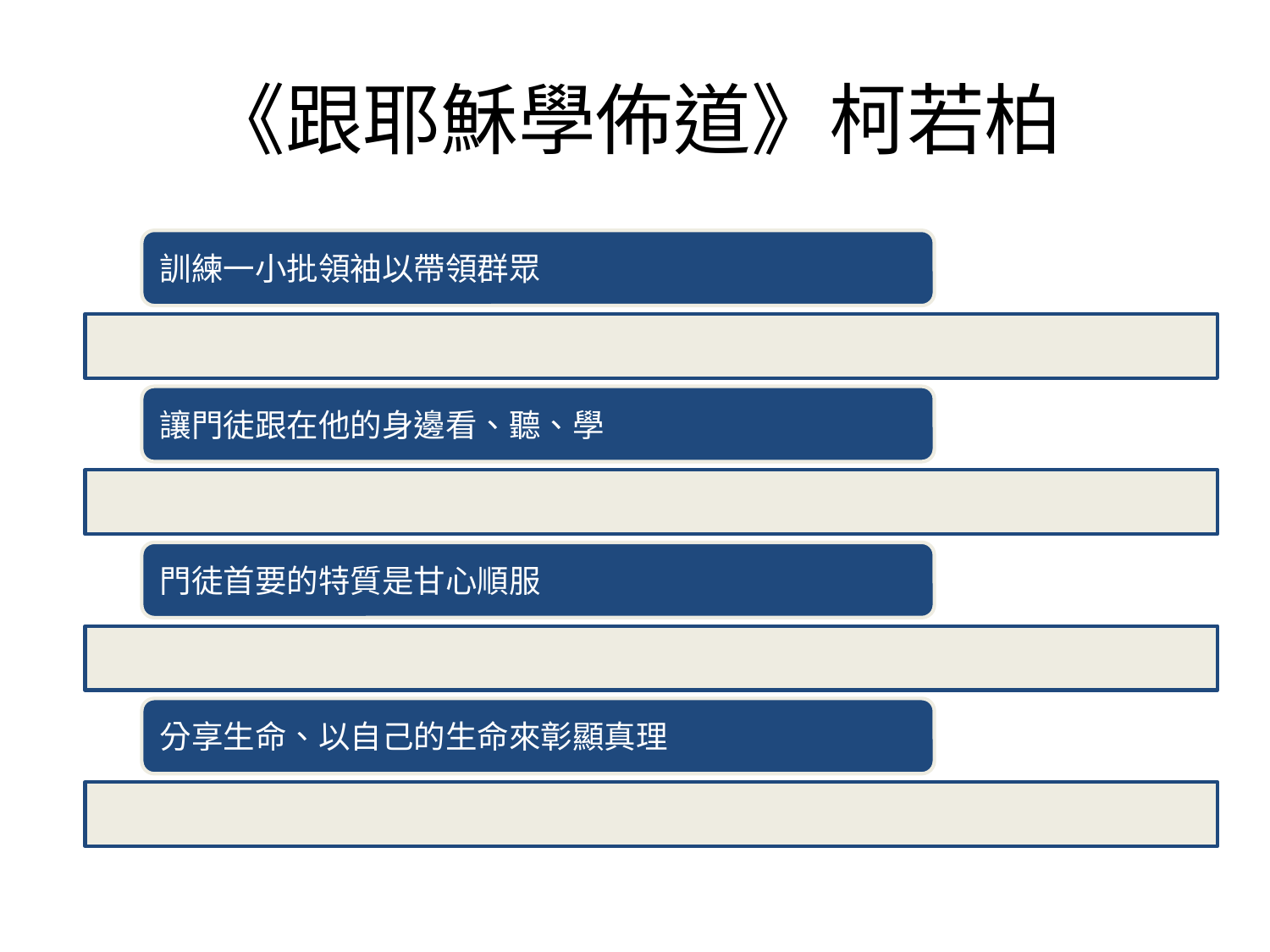

# 《跟耶穌學佈道》柯若柏
訓練一小批領袖以帶領群眾
讓門徒跟在他的身邊看、聽、學
門徒首要的特質是甘心順服
分享生命、以自己的生命來彰顯真理